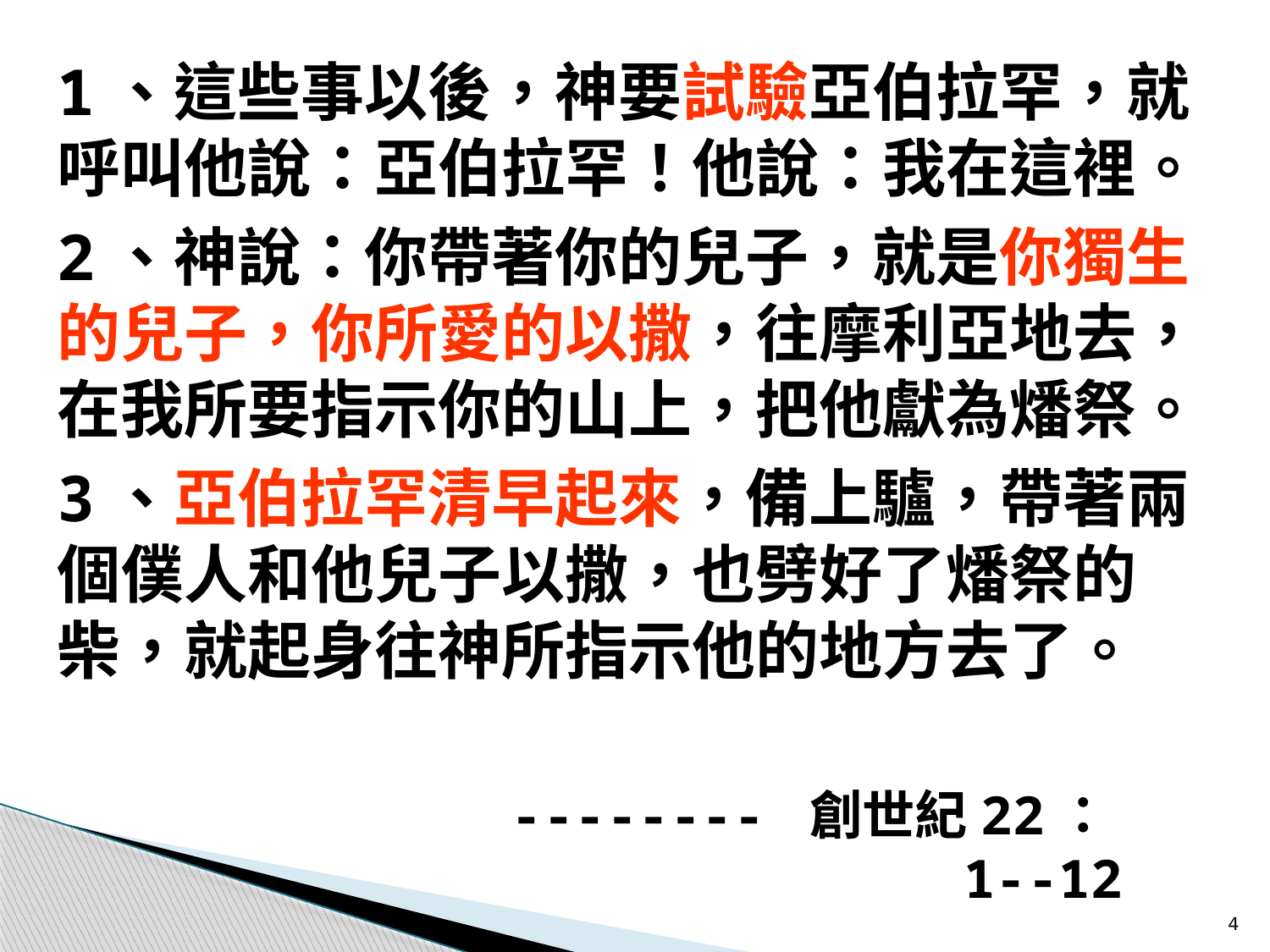

1、這些事以後，神要試驗亞伯拉罕，就呼叫他說：亞伯拉罕！他說：我在這裡。
2、神說：你帶著你的兒子，就是你獨生的兒子，你所愛的以撒，往摩利亞地去，在我所要指示你的山上，把他獻為燔祭。
3、亞伯拉罕清早起來，備上驢，帶著兩個僕人和他兒子以撒，也劈好了燔祭的柴，就起身往神所指示他的地方去了。
-------- 創世紀22：1--12
4